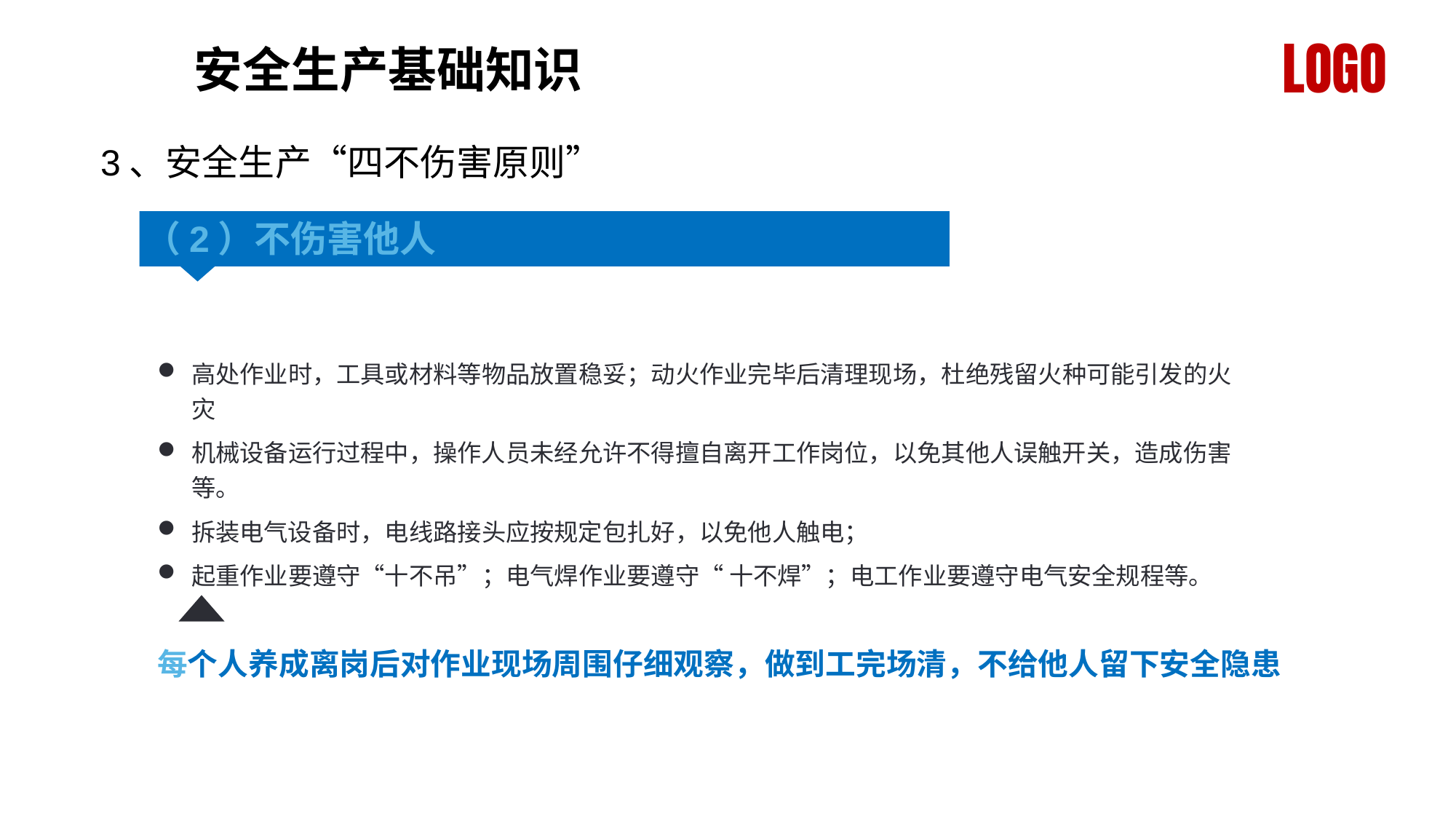

安全生产基础知识
3、安全生产“四不伤害原则”
（2）不伤害他人

想要做到不伤害他人，应做到以下方面：
高处作业时，工具或材料等物品放置稳妥；动火作业完毕后清理现场，杜绝残留火种可能引发的火灾。
机械设备运行过程中，操作人员未经允许不得擅自离开工作岗位，以免其他人误触开关，造成伤害等。
拆装电气设备时，电线路接头应按规定包扎好，以免他人触电；
起重作业要遵守“十不吊”；电气焊作业要遵守“ 十不焊”；电工作业要遵守电气安全规程等。

每个人养成离岗后对作业现场周围仔细观察，做到工完场清，不给他人留下安全隐患